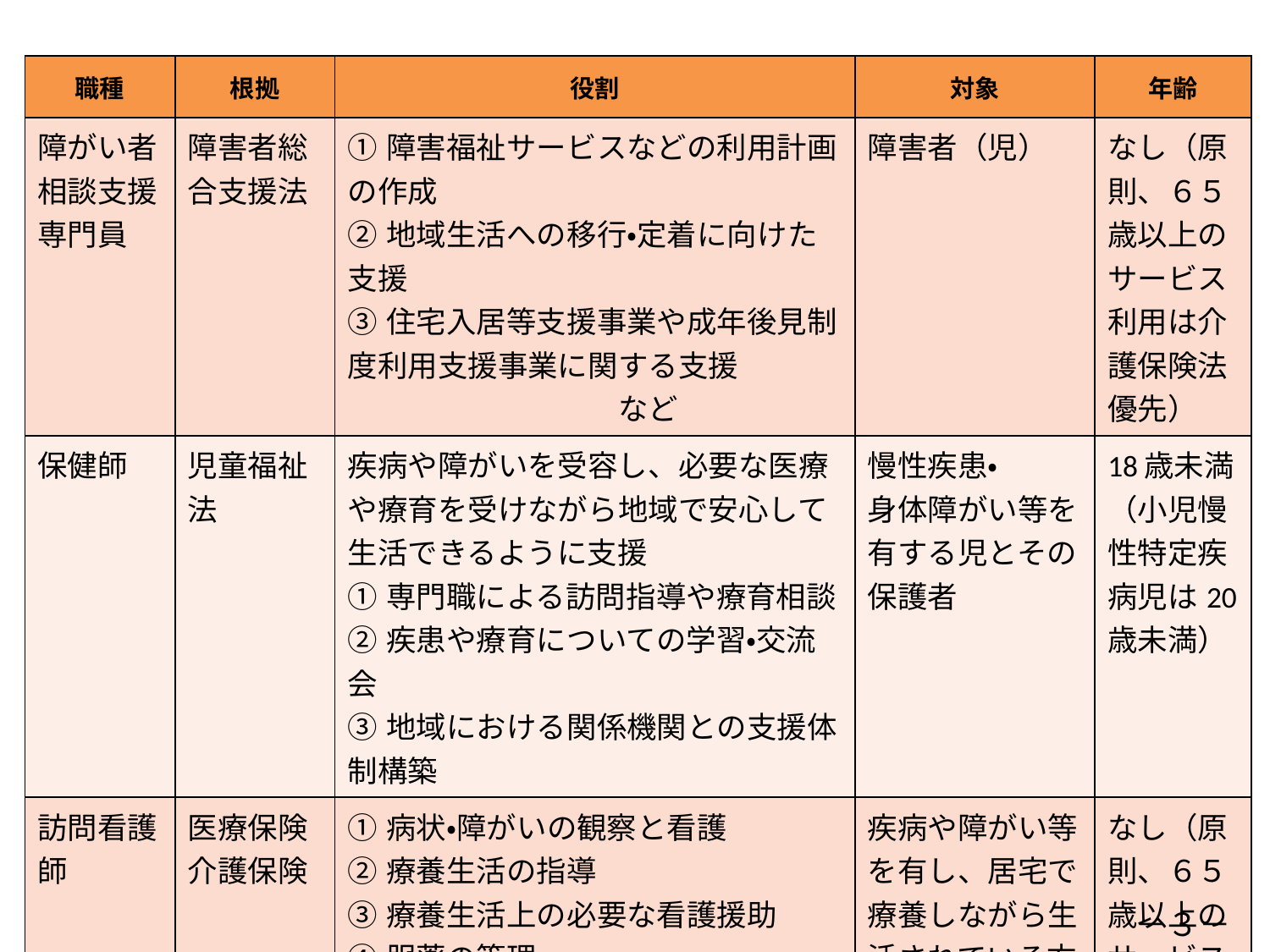

| 職種 | 根拠 | 役割 | 対象 | 年齢 |
| --- | --- | --- | --- | --- |
| 障がい者相談支援専門員 | 障害者総合支援法 | ①障害福祉サービスなどの利用計画の作成 ②地域生活への移行・定着に向けた支援 ③住宅入居等支援事業や成年後見制度利用支援事業に関する支援　　　　　　　　　　　　など | 障害者（児） | なし（原則、６５歳以上のサービス利用は介護保険法優先） |
| 保健師 | 児童福祉法 | 疾病や障がいを受容し、必要な医療や療育を受けながら地域で安心して生活できるように支援 ①専門職による訪問指導や療育相談 ②疾患や療育についての学習・交流会 ③地域における関係機関との支援体制構築 | 慢性疾患・ 身体障がい等を有する児とその保護者 | 18歳未満（小児慢性特定疾病児は20歳未満） |
| 訪問看護師 | 医療保険 介護保険 | ①病状・障がいの観察と看護 ②療養生活の指導 ③療養生活上の必要な看護援助 ④服薬の管理 ⑤医療機器の管理や操作援助 など | 疾病や障がい等を有し、居宅で療養しながら生活されている方で、主治医が必要と認めた方 | なし（原則、６５歳以上のサービス利用は介護保険法優先） |
－３－